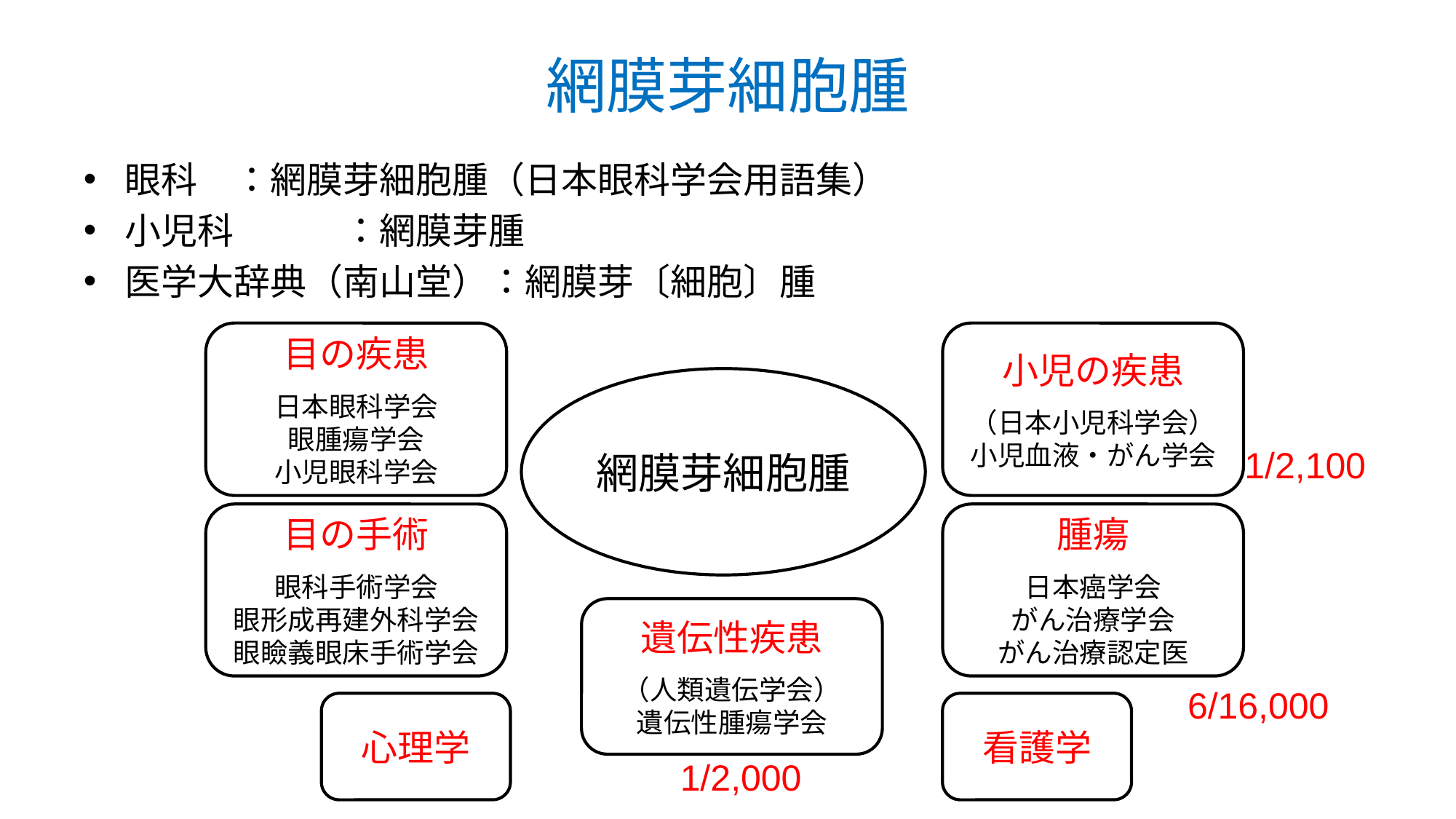

# 網膜芽細胞腫
眼科	：網膜芽細胞腫（日本眼科学会用語集）
小児科	：網膜芽腫
医学大辞典（南山堂）：網膜芽〔細胞〕腫
目の疾患

日本眼科学会
眼腫瘍学会
小児眼科学会
小児の疾患

（日本小児科学会）
小児血液・がん学会
網膜芽細胞腫
1/2,100
目の手術

眼科手術学会
眼形成再建外科学会
眼瞼義眼床手術学会
腫瘍

日本癌学会
がん治療学会
がん治療認定医
遺伝性疾患

（人類遺伝学会）
遺伝性腫瘍学会
6/16,000
心理学
看護学
1/2,000